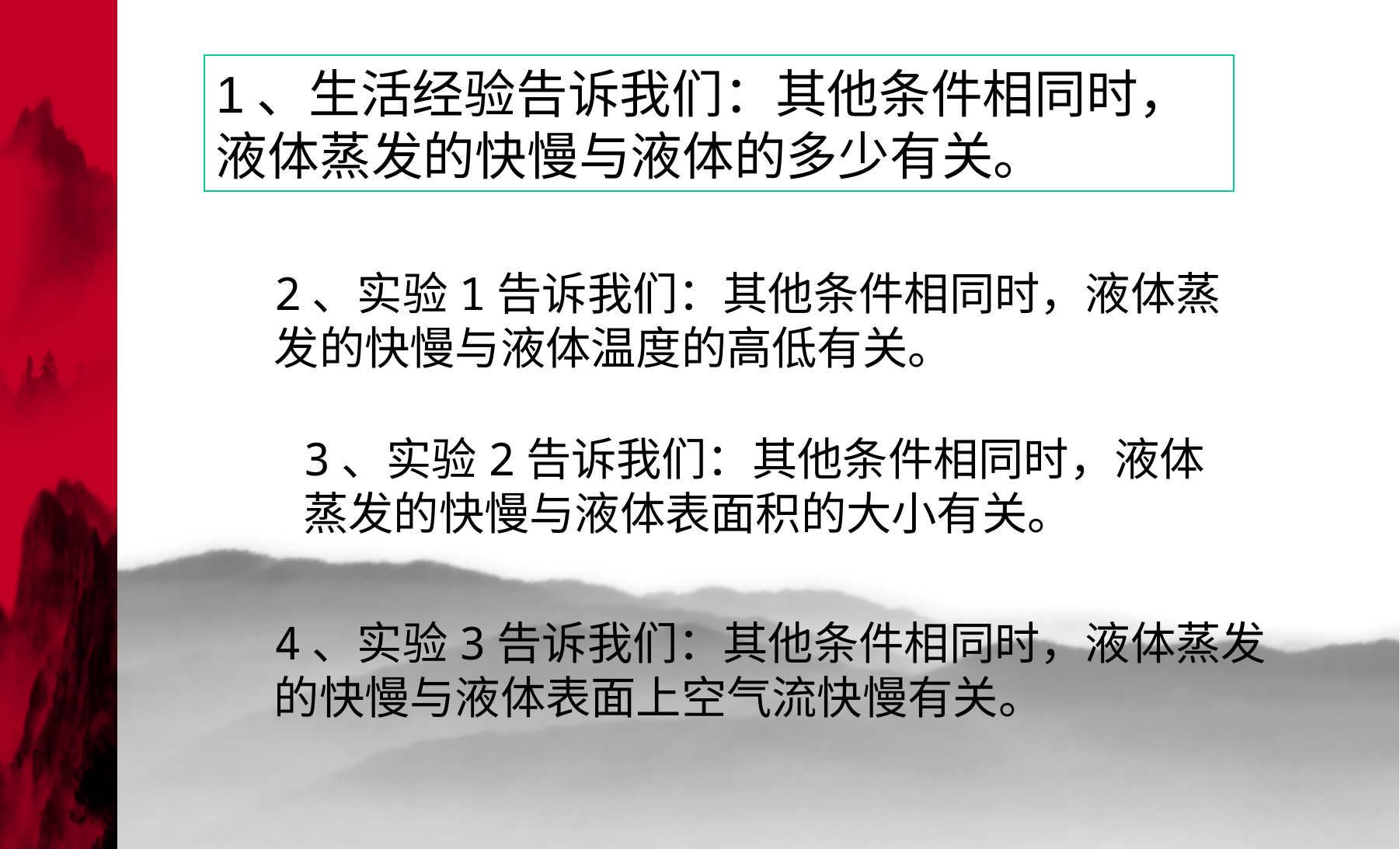

1、生活经验告诉我们：其他条件相同时，液体蒸发的快慢与液体的多少有关。
2、实验1告诉我们：其他条件相同时，液体蒸发的快慢与液体温度的高低有关。
3、实验2告诉我们：其他条件相同时，液体蒸发的快慢与液体表面积的大小有关。
4、实验3告诉我们：其他条件相同时，液体蒸发的快慢与液体表面上空气流快慢有关。